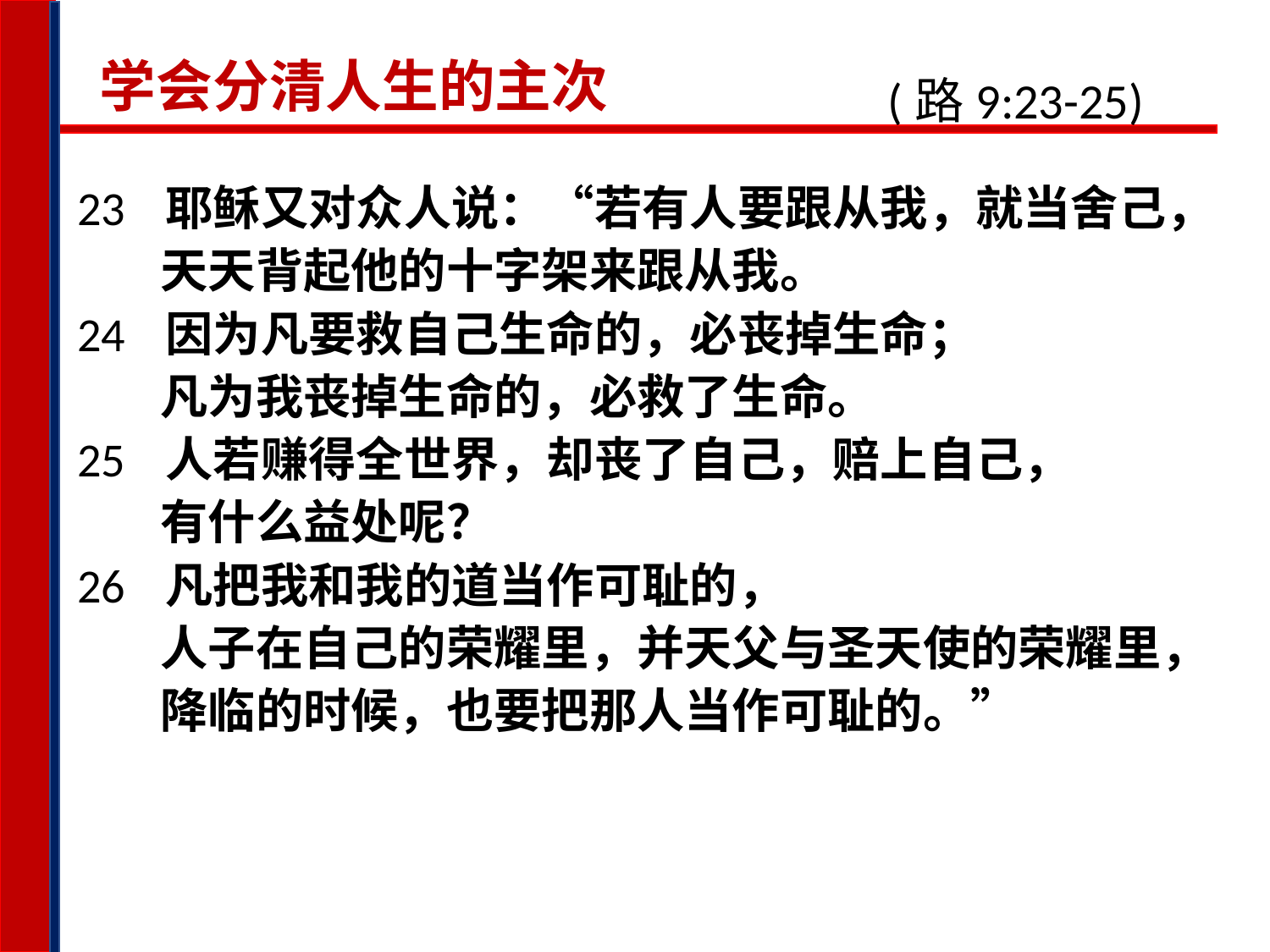

学会分清人生的主次
(路9:23-25)

23 耶稣又对众人说：“若有人要跟从我，就当舍己，
   天天背起他的十字架来跟从我。
24 因为凡要救自己生命的，必丧掉生命；
   凡为我丧掉生命的，必救了生命。
25 人若赚得全世界，却丧了自己，赔上自己，
   有什么益处呢？
26 凡把我和我的道当作可耻的，
   人子在自己的荣耀里，并天父与圣天使的荣耀里，
   降临的时候，也要把那人当作可耻的。”